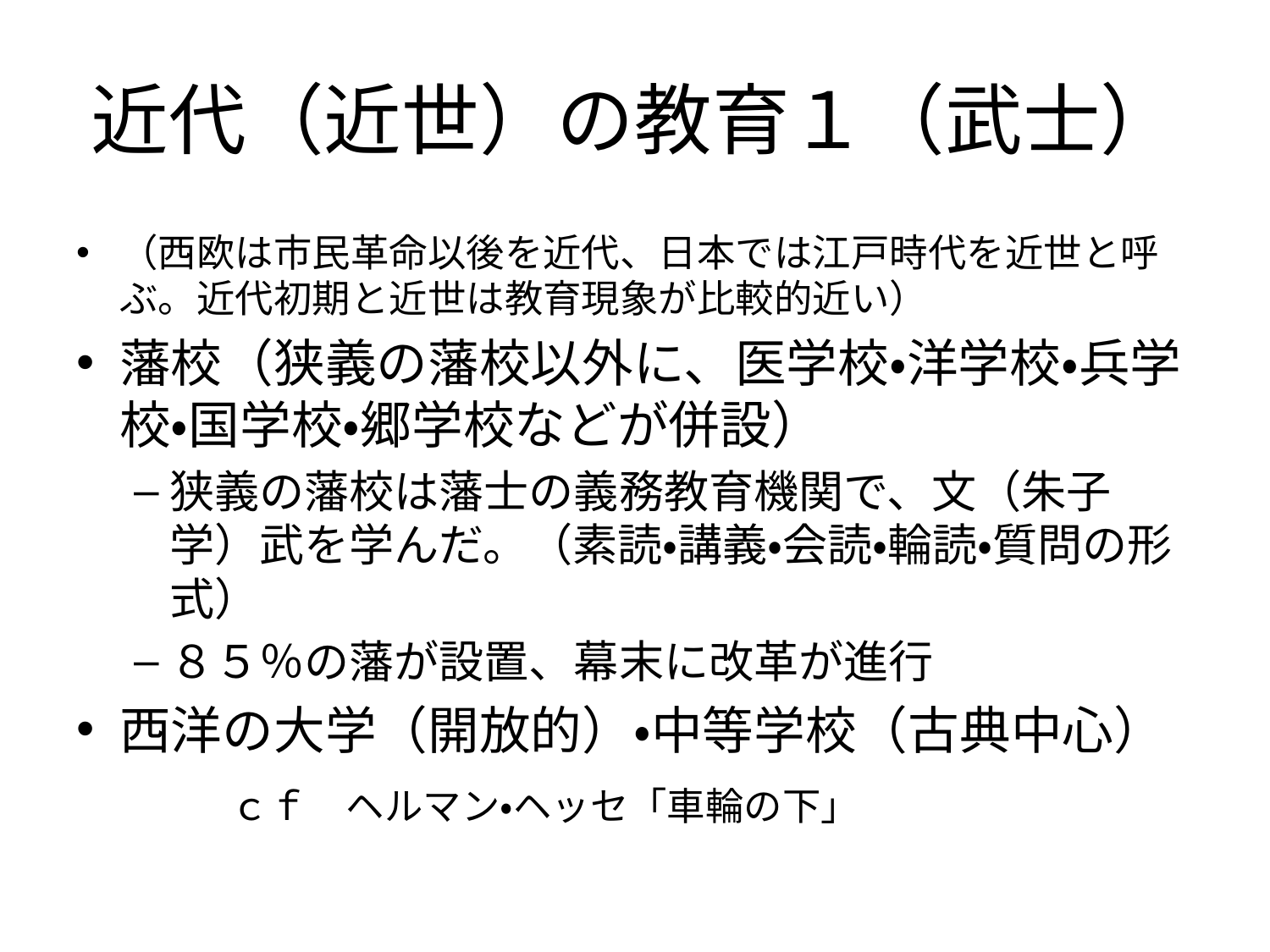

# 近代（近世）の教育１（武士）
（西欧は市民革命以後を近代、日本では江戸時代を近世と呼ぶ。近代初期と近世は教育現象が比較的近い）
藩校（狭義の藩校以外に、医学校・洋学校・兵学校・国学校・郷学校などが併設）
狭義の藩校は藩士の義務教育機関で、文（朱子学）武を学んだ。（素読・講義・会読・輪読・質問の形式）
８５％の藩が設置、幕末に改革が進行
西洋の大学（開放的）・中等学校（古典中心）
　　　ｃｆ　ヘルマン・ヘッセ「車輪の下」